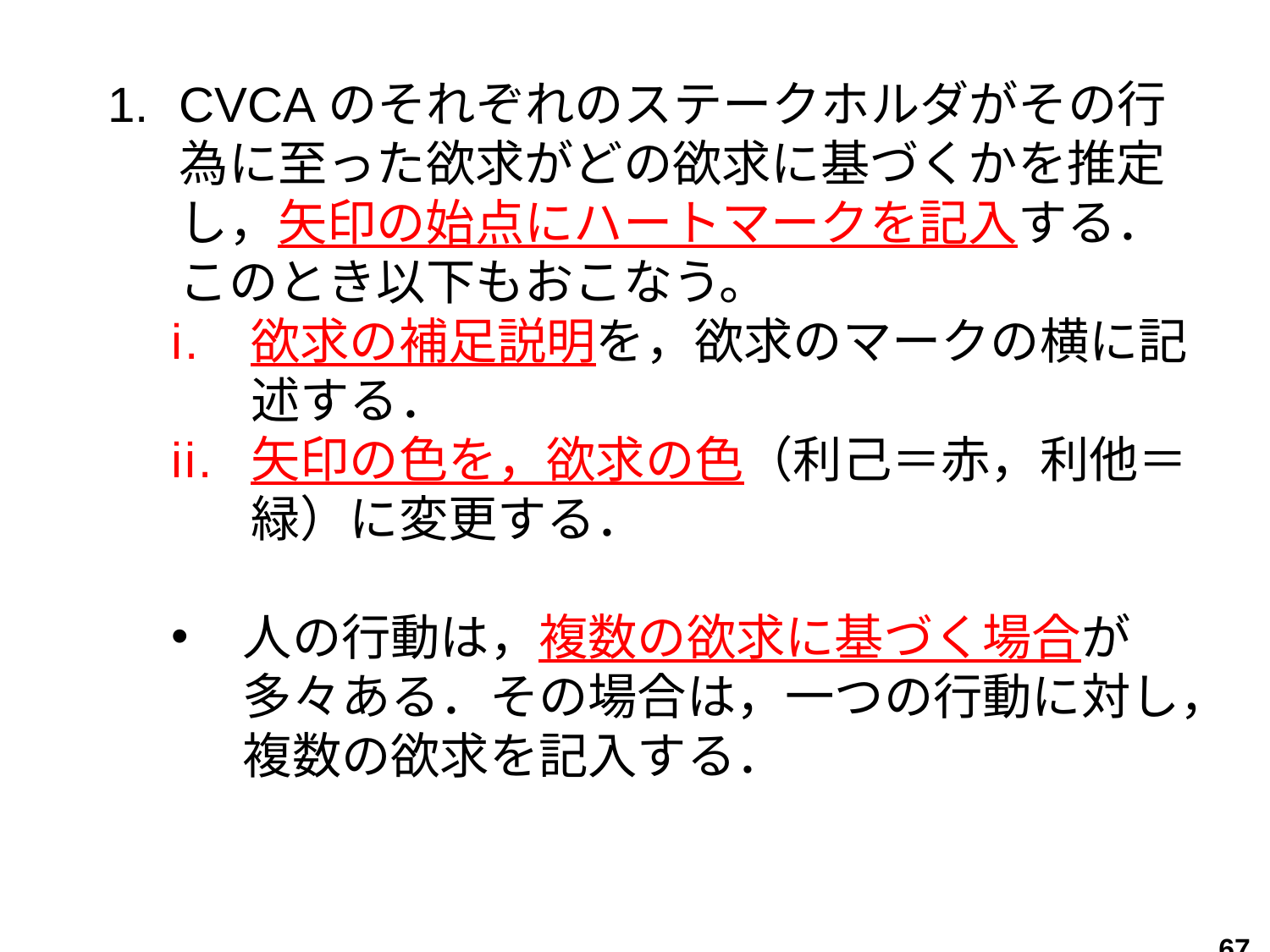

CVCAのそれぞれのステークホルダがその行為に至った欲求がどの欲求に基づくかを推定し，矢印の始点にハートマークを記入する．このとき以下もおこなう。
欲求の補足説明を，欲求のマークの横に記述する．
矢印の色を，欲求の色（利己＝赤，利他＝緑）に変更する．

人の行動は，複数の欲求に基づく場合が多々ある．その場合は，一つの行動に対し，複数の欲求を記入する．

67